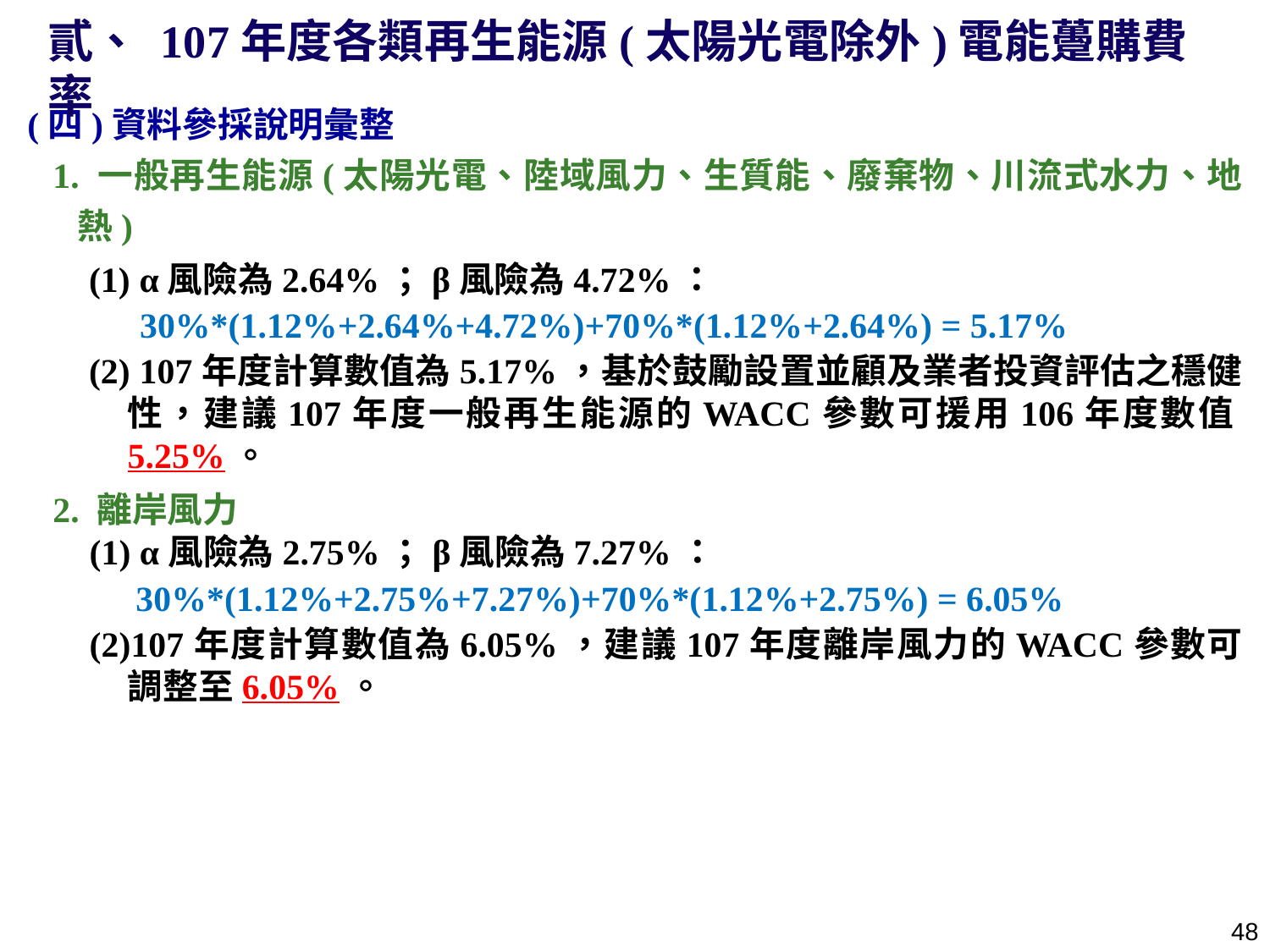

貳、 107年度各類再生能源(太陽光電除外)電能躉購費率
(四)資料參採說明彙整
1. 一般再生能源(太陽光電、陸域風力、生質能、廢棄物、川流式水力、地熱)
(1) α風險為2.64%；β風險為4.72%：
30%*(1.12%+2.64%+4.72%)+70%*(1.12%+2.64%) = 5.17%
(2) 107年度計算數值為5.17%，基於鼓勵設置並顧及業者投資評估之穩健性，建議107年度一般再生能源的WACC參數可援用106年度數值5.25%。
2. 離岸風力
(1) α風險為2.75%；β風險為7.27%：
 30%*(1.12%+2.75%+7.27%)+70%*(1.12%+2.75%) = 6.05%
(2)107年度計算數值為6.05%，建議107年度離岸風力的WACC參數可調整至6.05%。
48